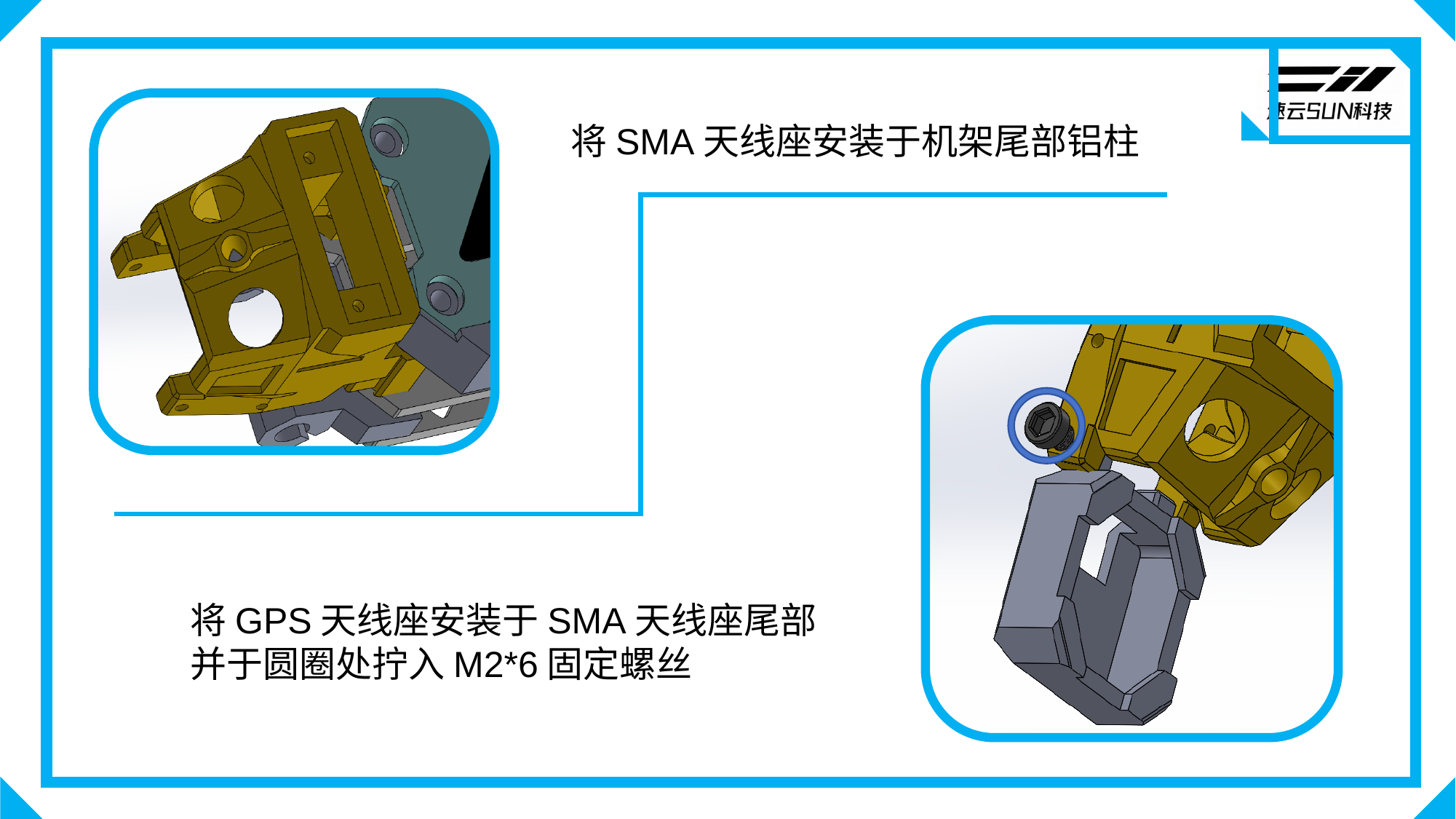

将SMA天线座安装于机架尾部铝柱

将GPS天线座安装于SMA天线座尾部
并于圆圈处拧入M2*6固定螺丝